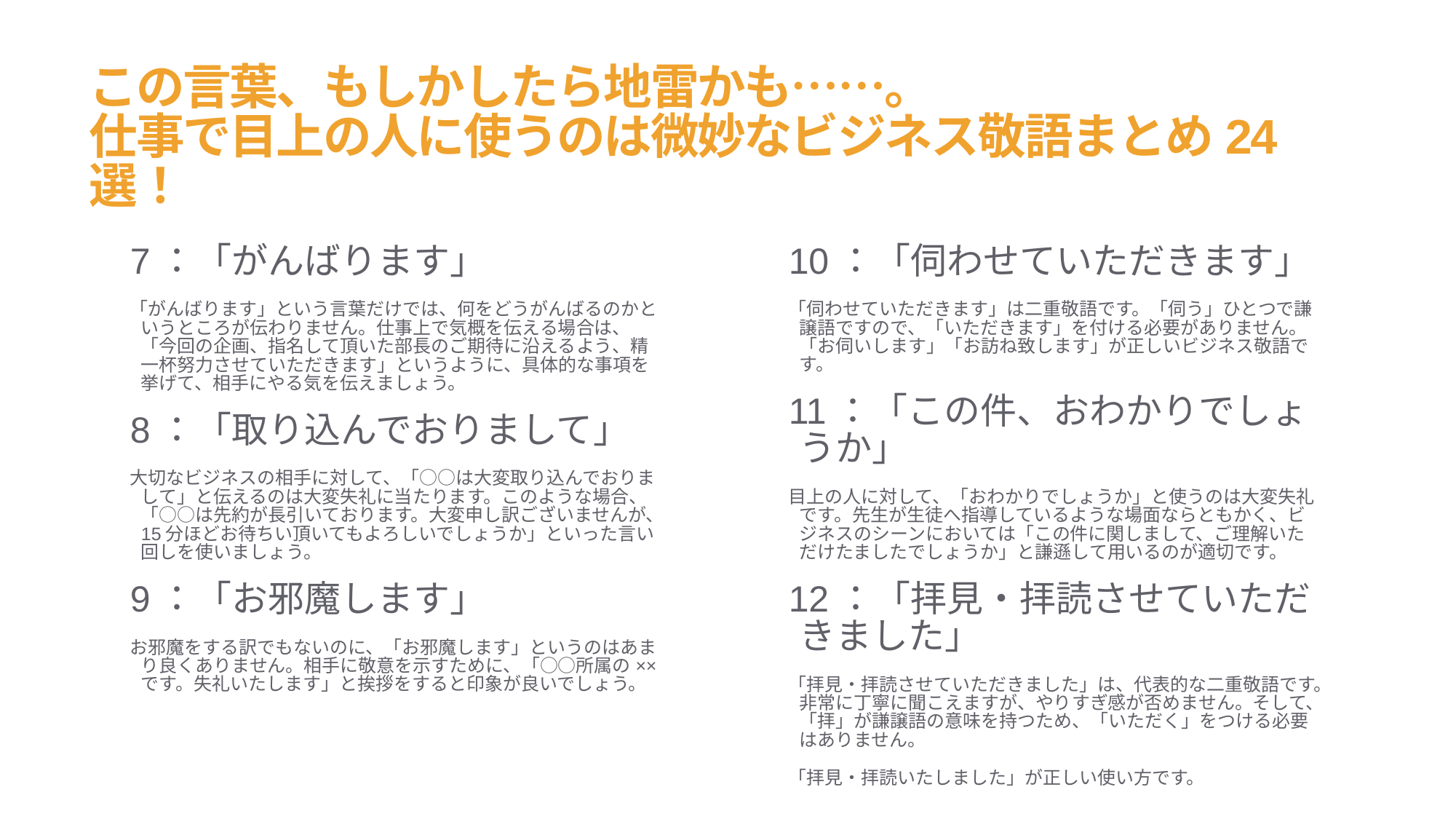

# この言葉、もしかしたら地雷かも……。 仕事で目上の人に使うのは微妙なビジネス敬語まとめ24選！

7：「がんばります」
「がんばります」という言葉だけでは、何をどうがんばるのかというところが伝わりません。仕事上で気概を伝える場合は、「今回の企画、指名して頂いた部長のご期待に沿えるよう、精一杯努力させていただきます」というように、具体的な事項を挙げて、相手にやる気を伝えましょう。
8：「取り込んでおりまして」
大切なビジネスの相手に対して、「○○は大変取り込んでおりまして」と伝えるのは大変失礼に当たります。このような場合、「○○は先約が長引いております。大変申し訳ございませんが、15分ほどお待ちい頂いてもよろしいでしょうか」といった言い回しを使いましょう。
9：「お邪魔します」
お邪魔をする訳でもないのに、「お邪魔します」というのはあまり良くありません。相手に敬意を示すために、「○○所属の××です。失礼いたします」と挨拶をすると印象が良いでしょう。
10：「伺わせていただきます」
「伺わせていただきます」は二重敬語です。「伺う」ひとつで謙譲語ですので、「いただきます」を付ける必要がありません。「お伺いします」「お訪ね致します」が正しいビジネス敬語です。
11：「この件、おわかりでしょうか」
目上の人に対して、「おわかりでしょうか」と使うのは大変失礼です。先生が生徒へ指導しているような場面ならともかく、ビジネスのシーンにおいては「この件に関しまして、ご理解いただけたましたでしょうか」と謙遜して用いるのが適切です。
12：「拝見・拝読させていただきました」
「拝見・拝読させていただきました」は、代表的な二重敬語です。非常に丁寧に聞こえますが、やりすぎ感が否めません。そして、「拝」が謙譲語の意味を持つため、「いただく」をつける必要はありません。
「拝見・拝読いたしました」が正しい使い方です。